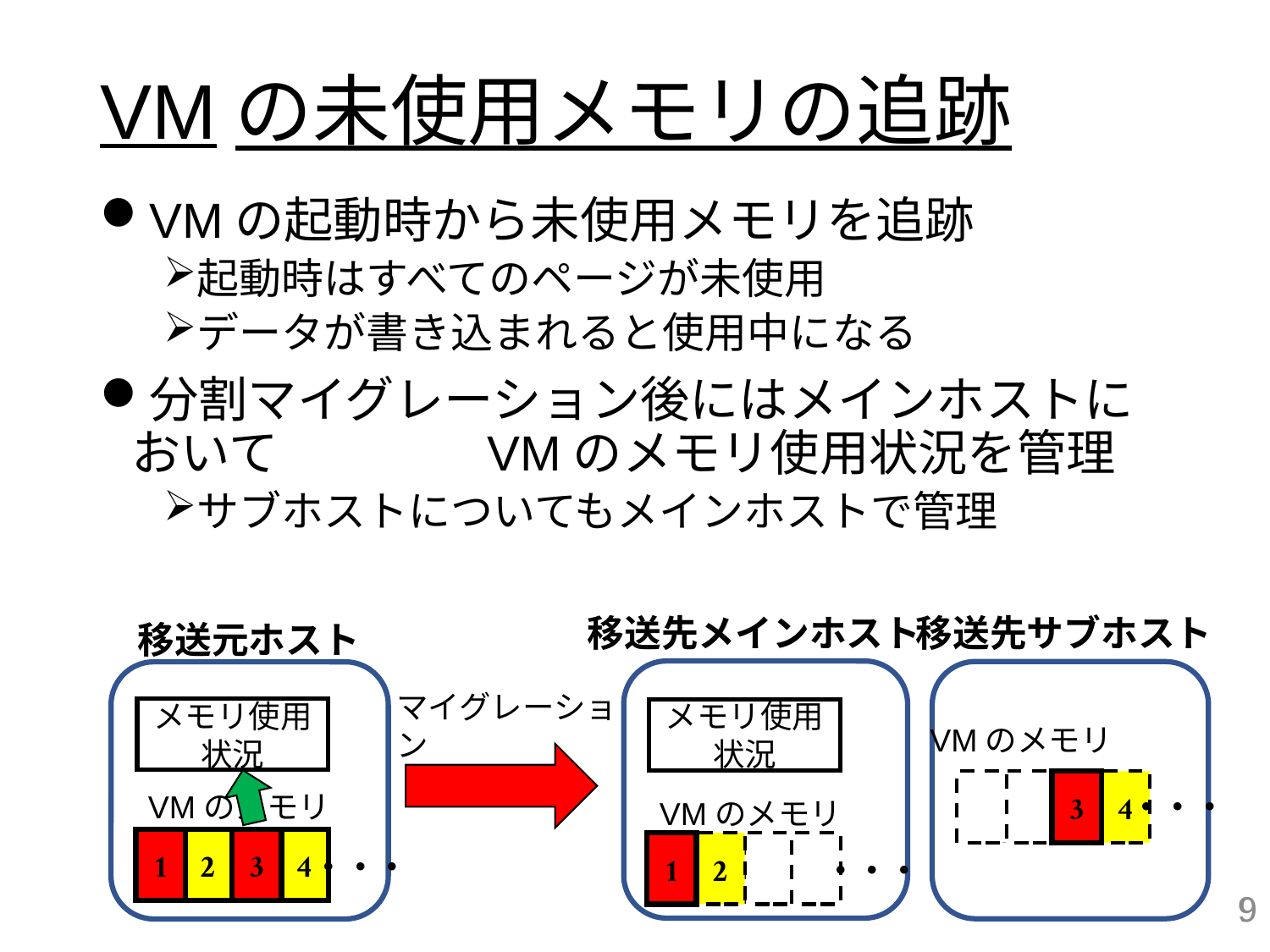

# VMの未使用メモリの追跡
VMの起動時から未使用メモリを追跡
起動時はすべてのページが未使用
データが書き込まれると使用中になる
分割マイグレーション後にはメインホストにおいて　　　　VMのメモリ使用状況を管理
サブホストについてもメインホストで管理
移送先メインホスト
移送先サブホスト
移送元ホスト

マイグレーション
メモリ使用状況
メモリ使用状況
VMのメモリ

4
3

VMのメモリ
・・・
VMのメモリ
1
2
3
3
4
1
2

・・・
・・・
9
9